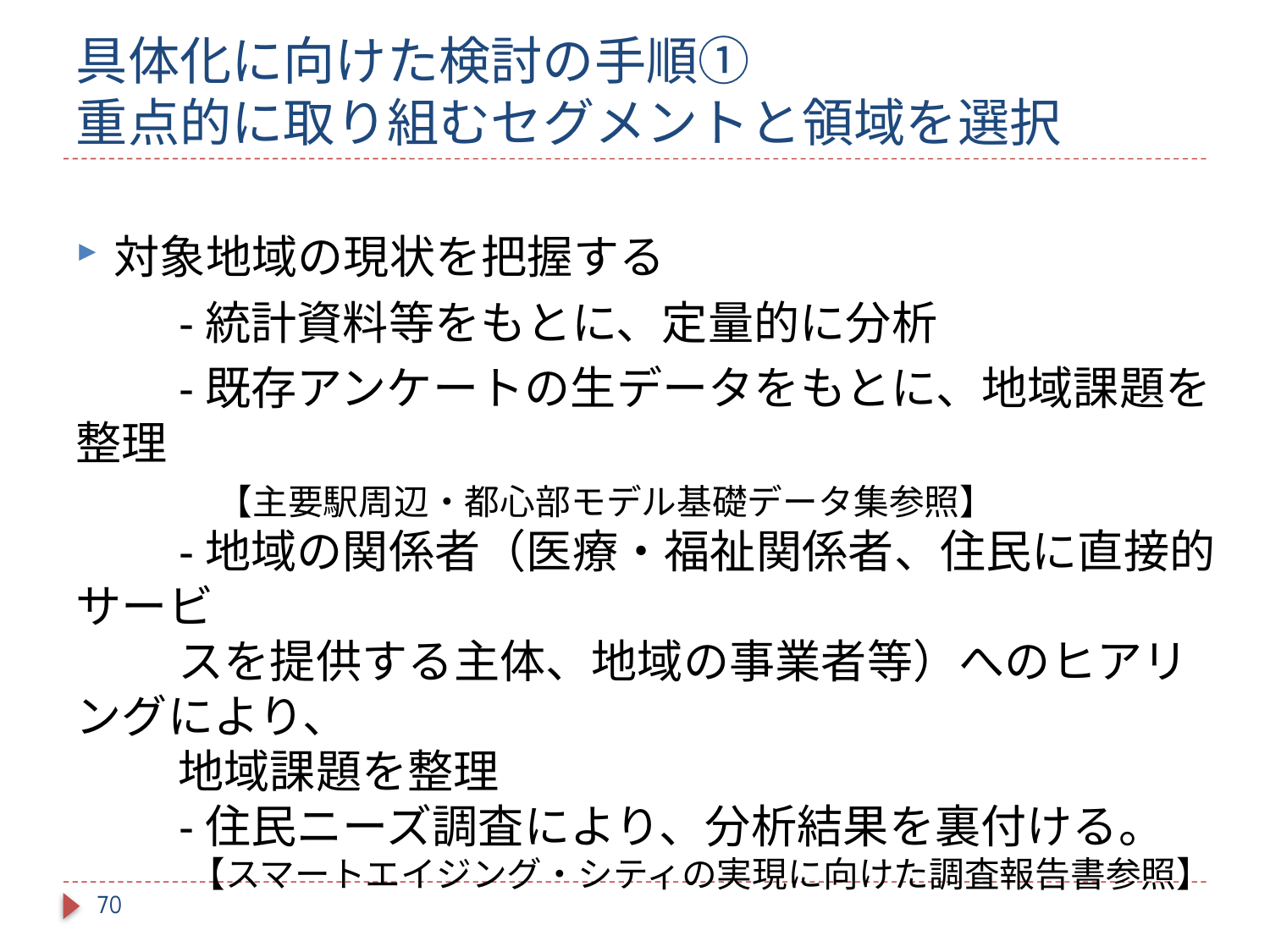

# 具体化に向けた検討の手順① 重点的に取り組むセグメントと領域を選択
対象地域の現状を把握する
　　-統計資料等をもとに、定量的に分析
　　-既存アンケートの生データをもとに、地域課題を整理
　　　　【主要駅周辺・都心部モデル基礎データ集参照】
　　-地域の関係者（医療・福祉関係者、住民に直接的サービ　　
　　 スを提供する主体、地域の事業者等）へのヒアリングにより、
 　　地域課題を整理
　　-住民ニーズ調査により、分析結果を裏付ける。
 　　　【スマートエイジング・シティの実現に向けた調査報告書参照】
70